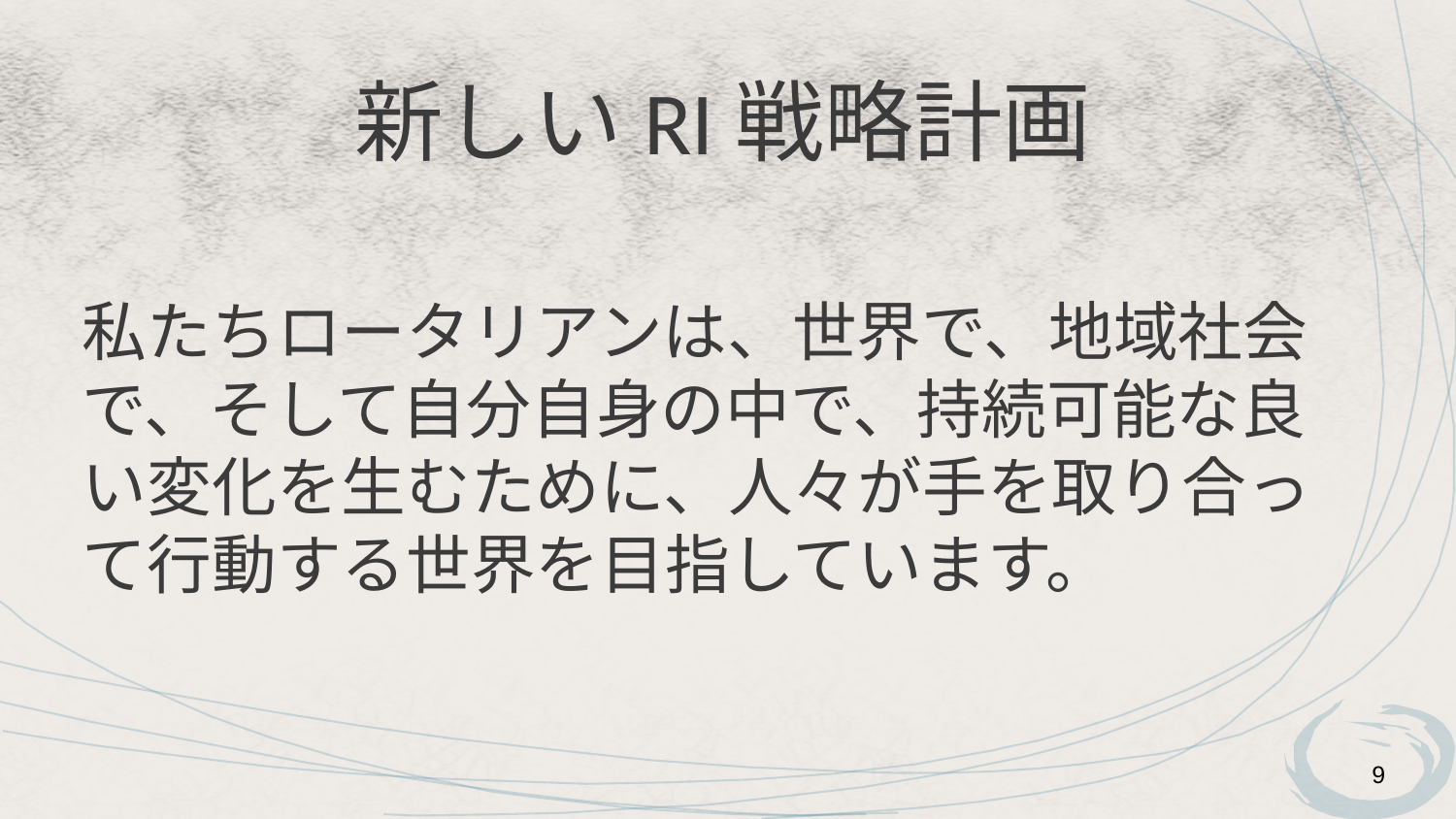

# 新しいRI戦略計画

私たちロータリアンは、世界で、地域社会で、そして自分自身の中で、持続可能な良い変化を生むために、人々が手を取り合って行動する世界を目指しています。

9